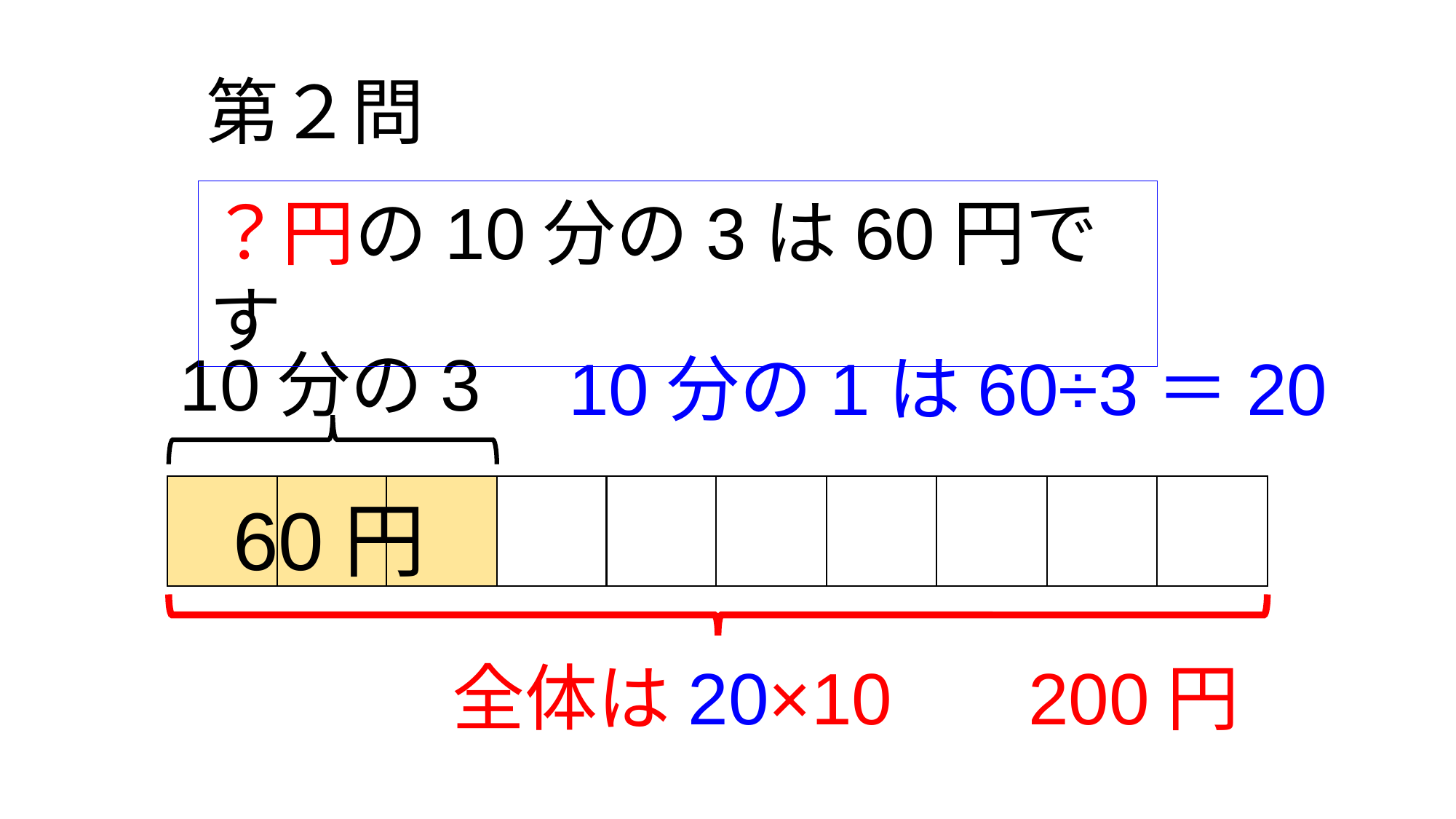

第２問

？円の10分の3は60円です

10分の3
10分の1は60÷3＝20

60円
全体は20×10
200円